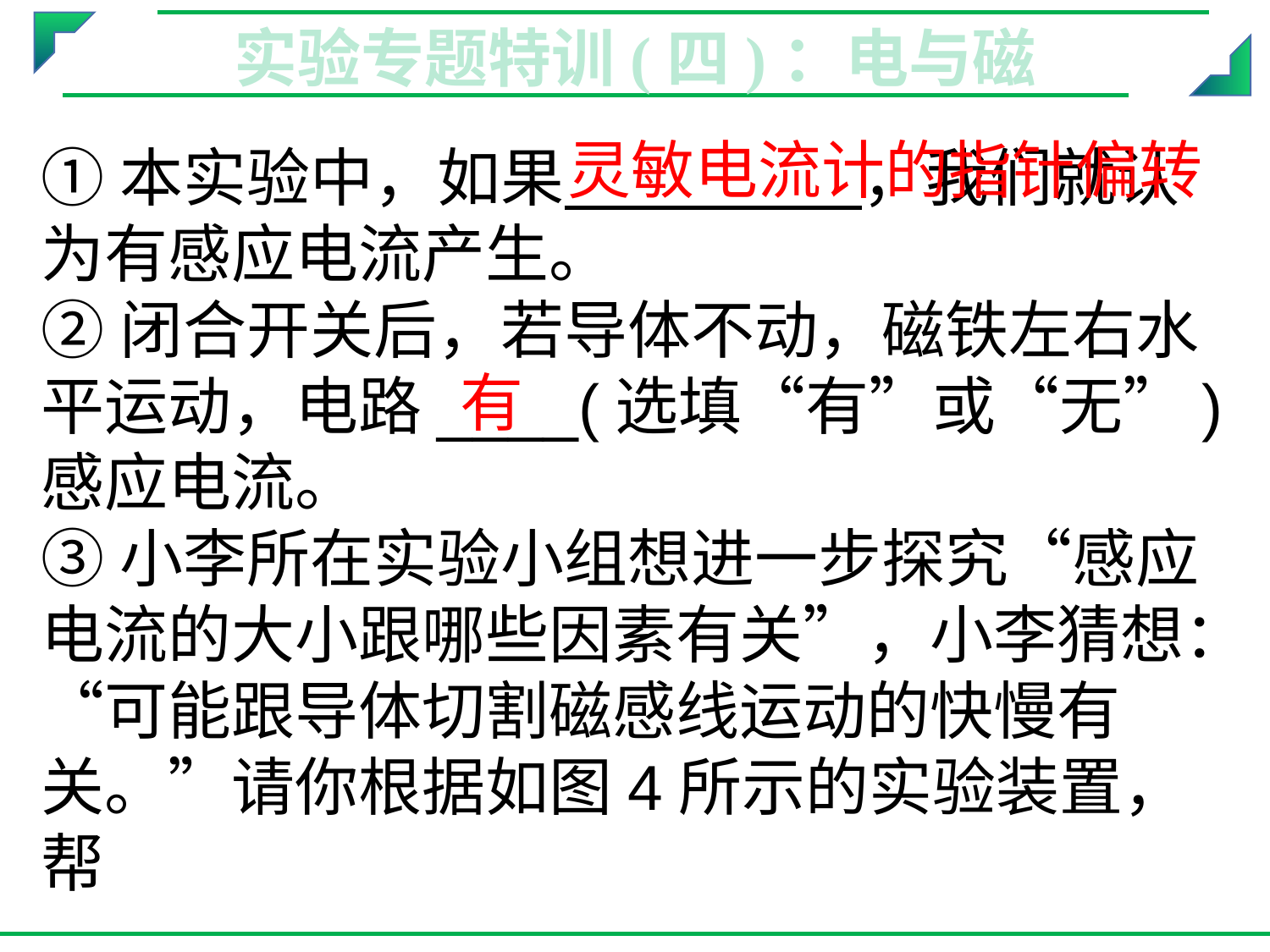

实验专题特训(四)：电与磁
灵敏电流计的指针偏转
①本实验中，如果                     ，我们就认为有感应电流产生。
②闭合开关后，若导体不动，磁铁左右水平运动，电路____(选填“有”或“无”)感应电流。
③小李所在实验小组想进一步探究“感应电流的大小跟哪些因素有关”，小李猜想：“可能跟导体切割磁感线运动的快慢有关。”请你根据如图4所示的实验装置，帮
有